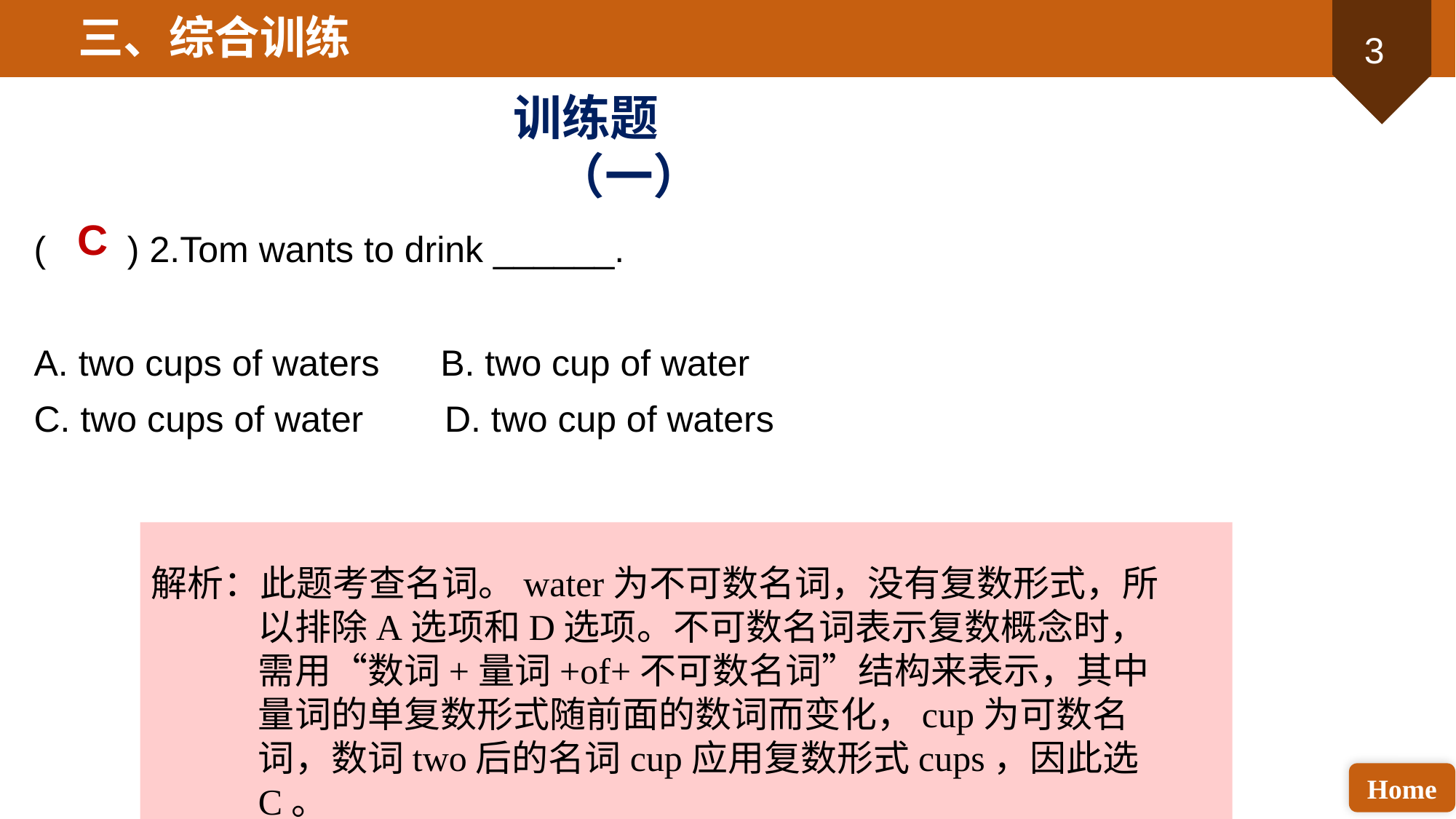

三、综合训练
训练题（一）
C
(        ) 2.Tom wants to drink ______.

A. two cups of waters      B. two cup of water
C. two cups of water        D. two cup of waters

解析：此题考查名词。water为不可数名词，没有复数形式，所以排除A选项和D选项。不可数名词表示复数概念时，需用“数词+量词+of+不可数名词”结构来表示，其中量词的单复数形式随前面的数词而变化，cup为可数名词，数词two后的名词cup应用复数形式cups，因此选C。